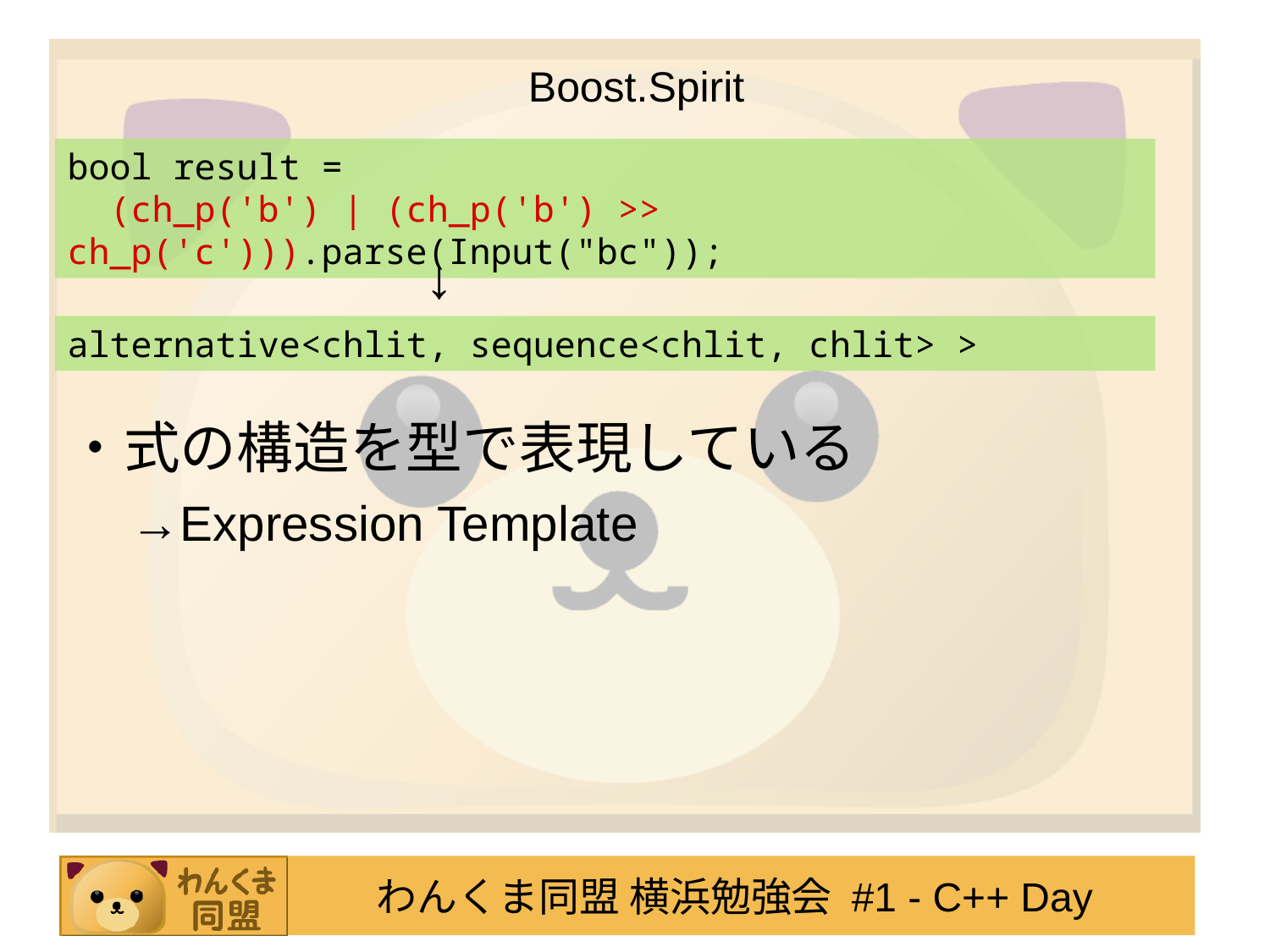

Boost.Spirit
bool result =
  (ch_p('b') | (ch_p('b') >> ch_p('c'))).parse(Input("bc"));
↓
alternative<chlit, sequence<chlit, chlit> >
・式の構造を型で表現している
→Expression Template